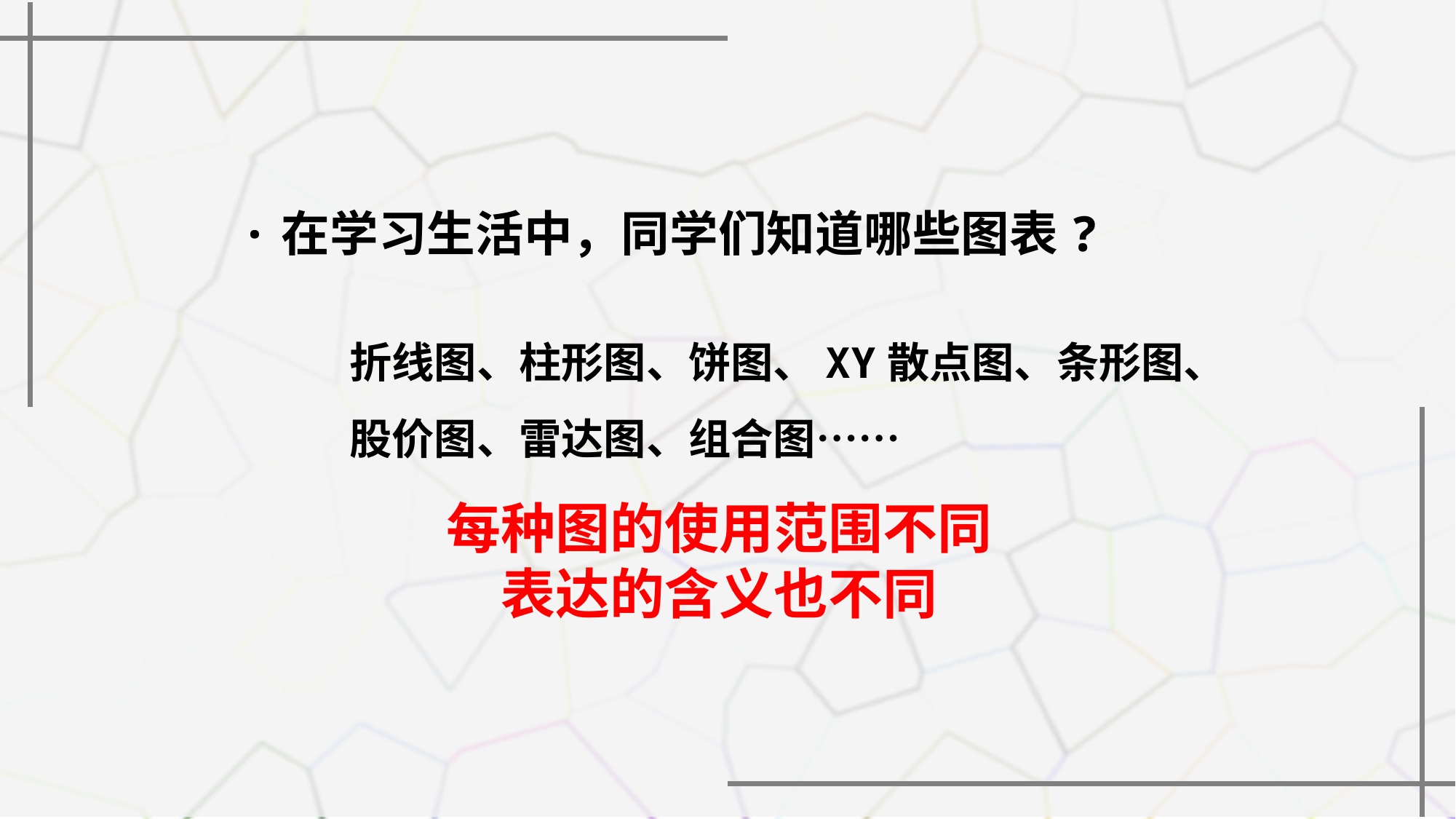

·在学习生活中，同学们知道哪些图表?
折线图、柱形图、饼图、XY散点图、条形图、股价图、雷达图、组合图……

每种图的使用范围不同
表达的含义也不同